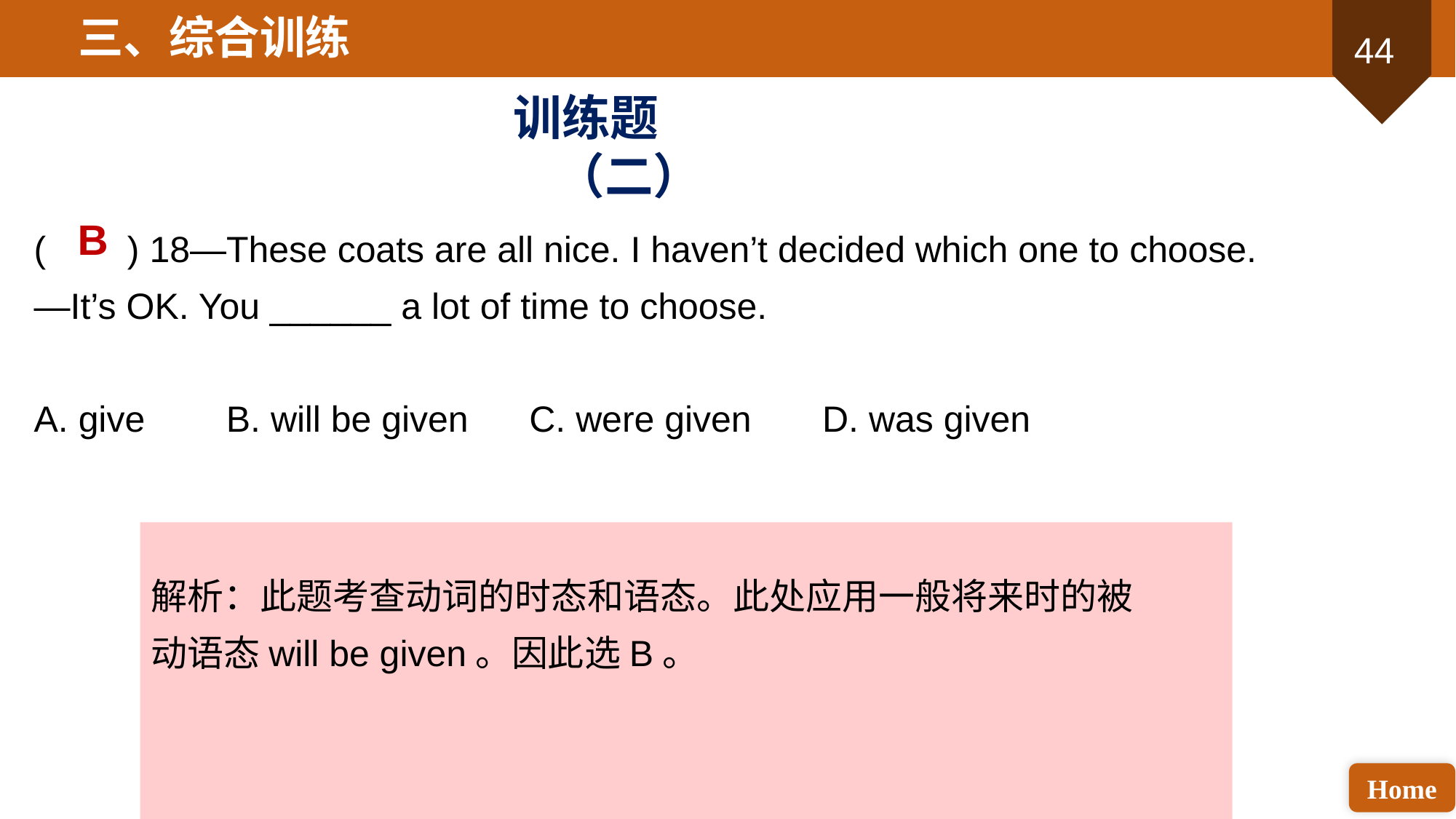

三、综合训练
训练题（二）
B
(        ) 18—These coats are all nice. I haven’t decided which one to choose.
—It’s OK. You ______ a lot of time to choose.

A. give        B. will be given      C. were given       D. was given

解析：此题考查动词的时态和语态。此处应用一般将来时的被动语态will be given。因此选B。